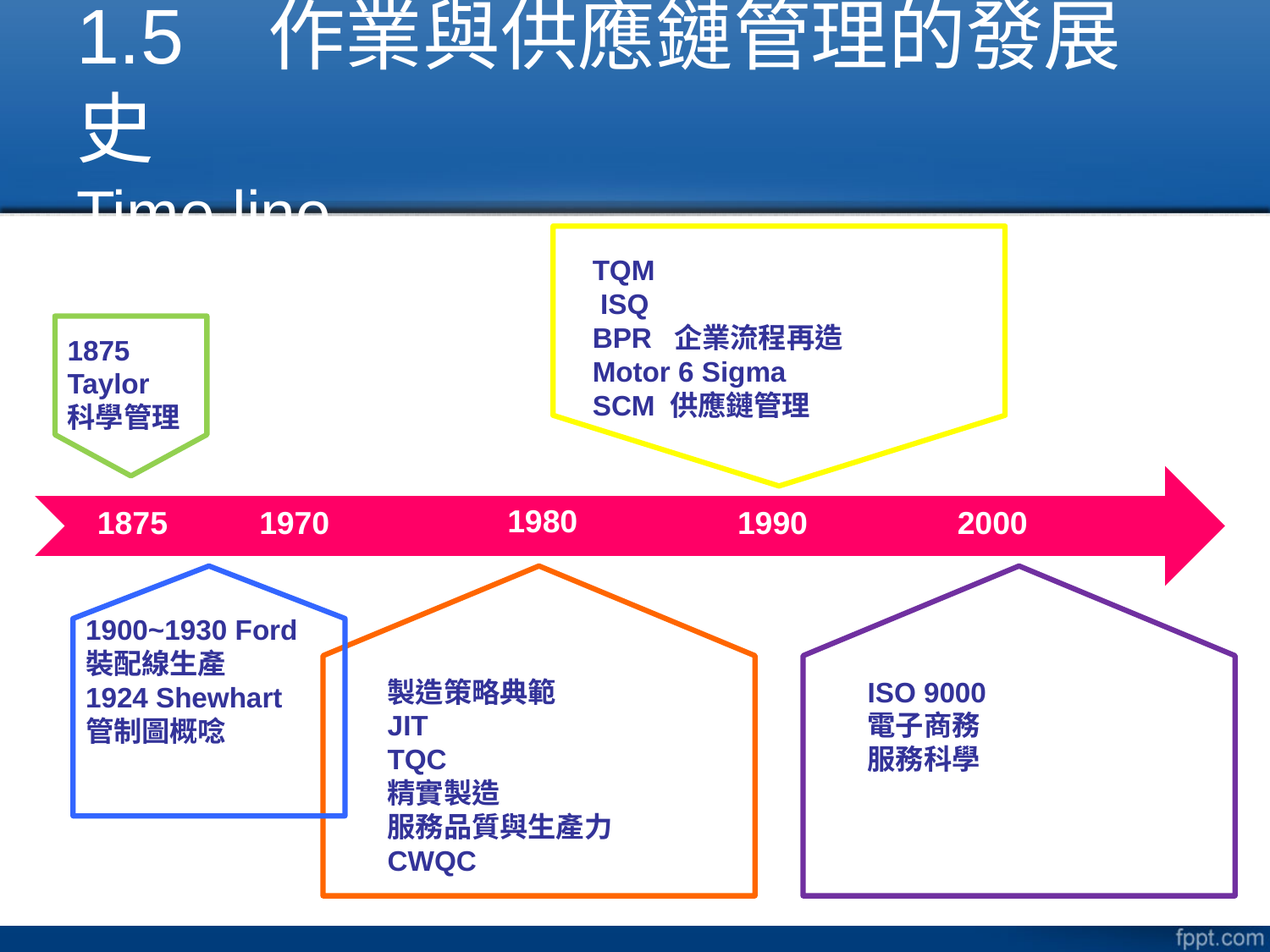

# 1.5   作業與供應鏈管理的發展史 Time line

TQM
 ISQ
BPR  企業流程再造
Motor 6 Sigma
SCM 供應鏈管理

1875
Taylor
科學管理

1980
1875
1970
1990
2000

1900~1930 Ford
裝配線生產
1924 Shewhart
管制圖概唸
製造策略典範
JIT
TQC
精實製造
服務品質與生產力
CWQC
ISO 9000
電子商務
服務科學